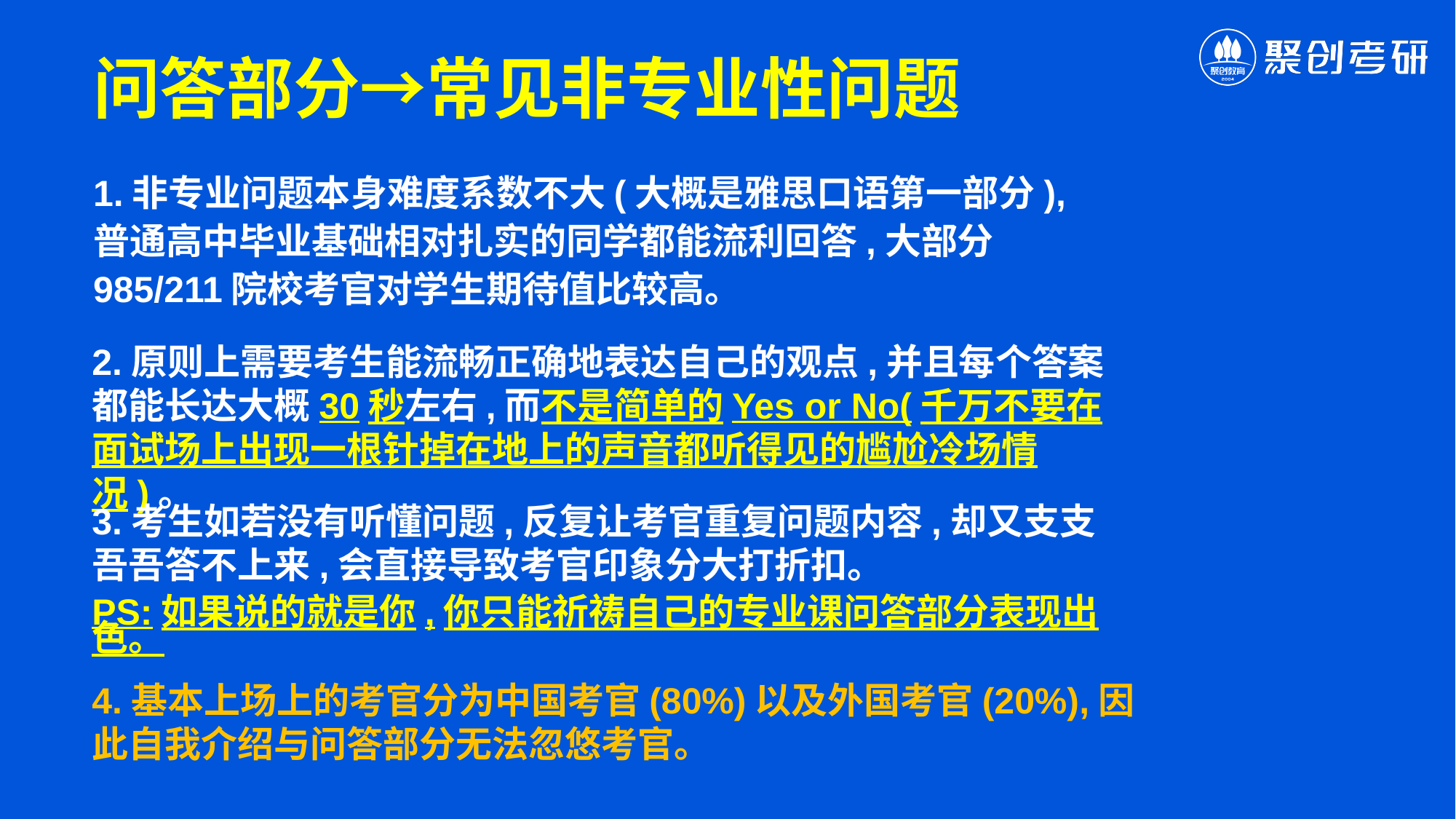

问答部分→常见非专业性问题
1.非专业问题本身难度系数不大(大概是雅思口语第一部分),普通高中毕业基础相对扎实的同学都能流利回答,大部分985/211院校考官对学生期待值比较高。
2.原则上需要考生能流畅正确地表达自己的观点,并且每个答案都能长达大概30秒左右,而不是简单的Yes or No(千万不要在面试场上出现一根针掉在地上的声音都听得见的尴尬冷场情况)。
3.考生如若没有听懂问题,反复让考官重复问题内容,却又支支吾吾答不上来,会直接导致考官印象分大打折扣。
PS:如果说的就是你,你只能祈祷自己的专业课问答部分表现出色。
4.基本上场上的考官分为中国考官(80%)以及外国考官(20%),因此自我介绍与问答部分无法忽悠考官。